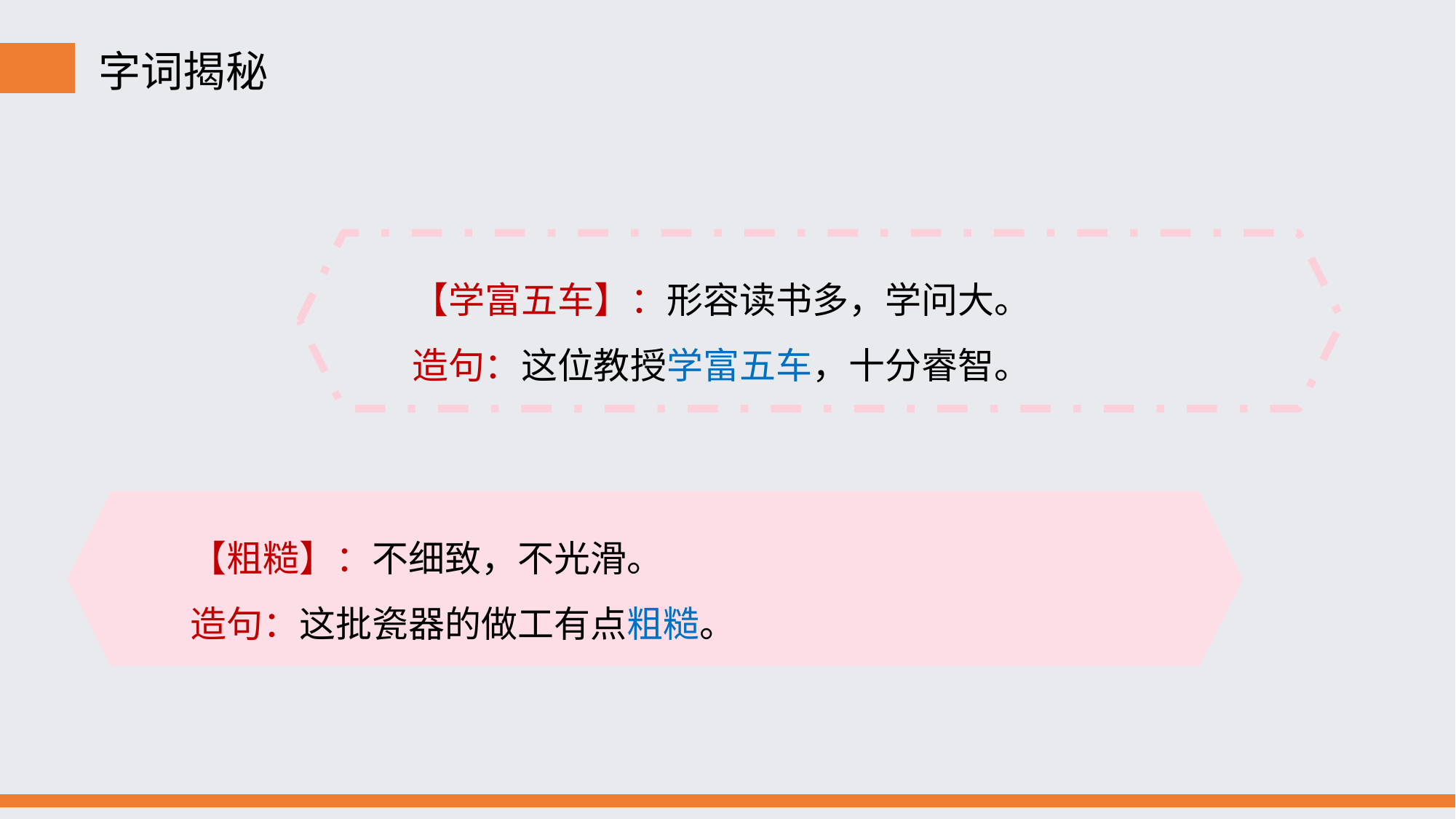

字词揭秘
【学富五车】：形容读书多，学问大。
造句：这位教授学富五车，十分睿智。
【粗糙】：不细致，不光滑。
造句：这批瓷器的做工有点粗糙。